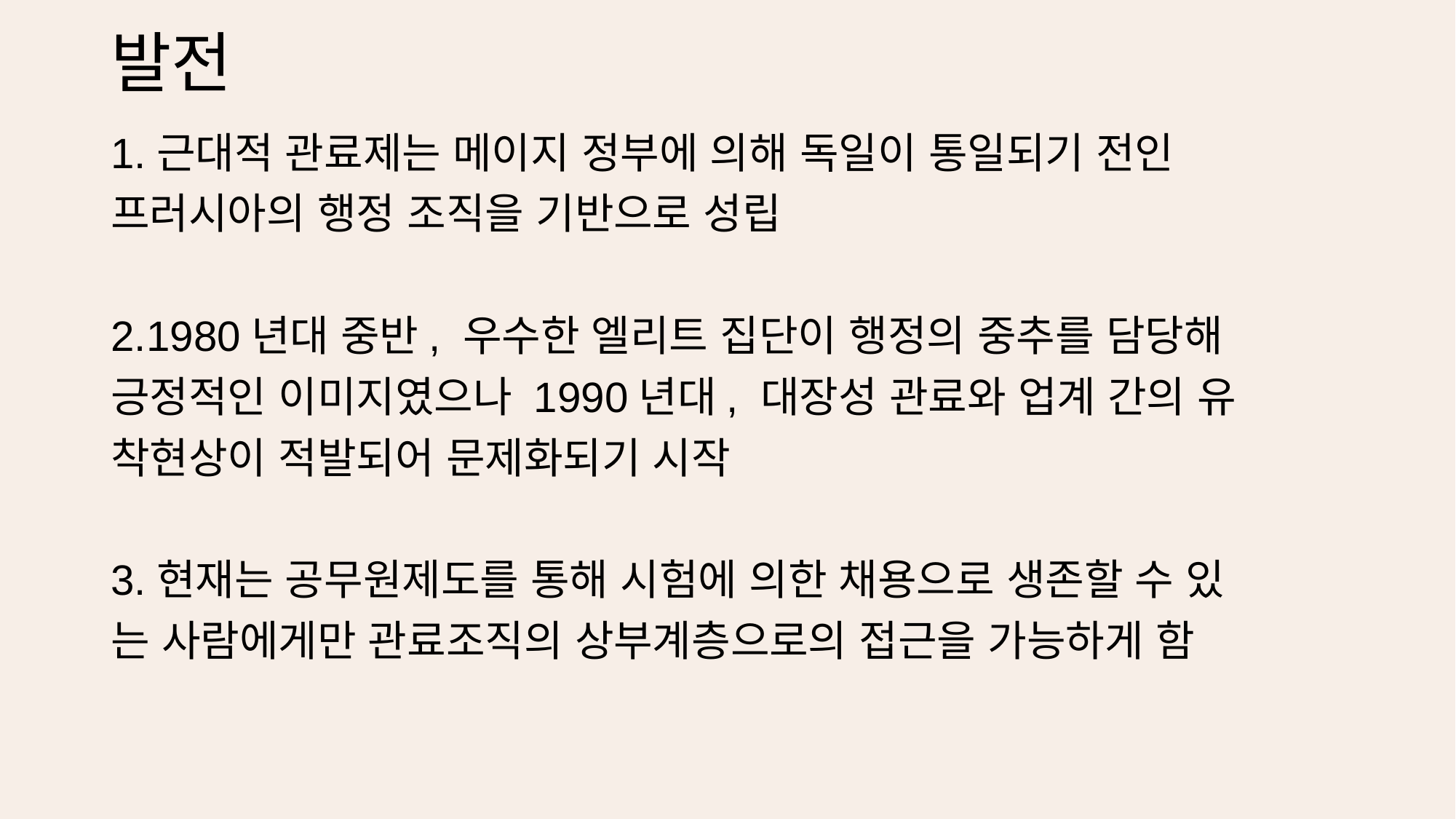

# 발전
1.근대적 관료제는 메이지 정부에 의해 독일이 통일되기 전인
프러시아의 행정 조직을 기반으로 성립

2.1980년대 중반, 우수한 엘리트 집단이 행정의 중추를 담당해
긍정적인 이미지였으나 1990년대, 대장성 관료와 업계 간의 유
착현상이 적발되어 문제화되기 시작

3.현재는 공무원제도를 통해 시험에 의한 채용으로 생존할 수 있
는 사람에게만 관료조직의 상부계층으로의 접근을 가능하게 함